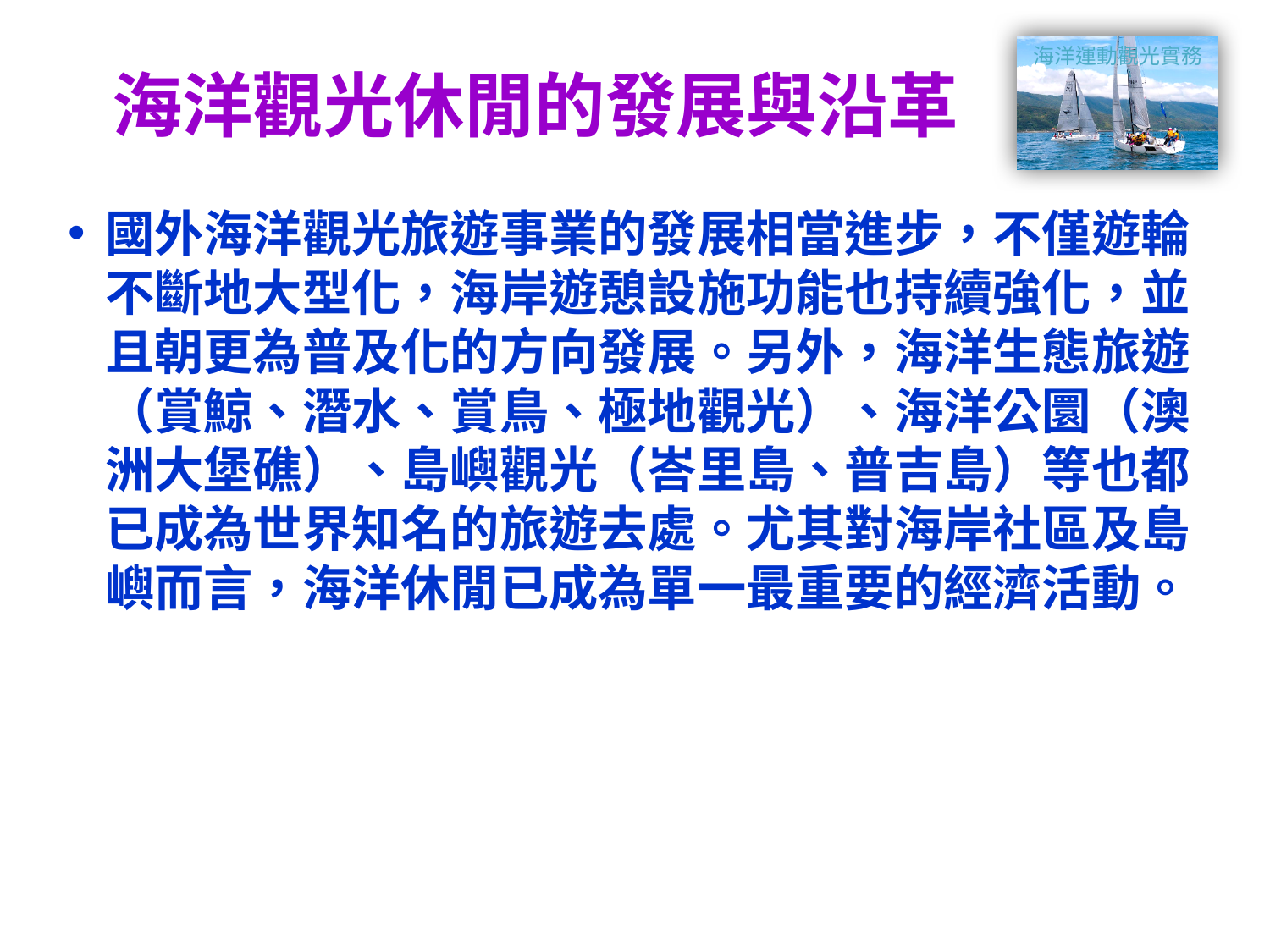

# 海洋觀光休閒的發展與沿革
國外海洋觀光旅遊事業的發展相當進步，不僅遊輪不斷地大型化，海岸遊憩設施功能也持續強化，並且朝更為普及化的方向發展。另外，海洋生態旅遊（賞鯨、潛水、賞鳥、極地觀光）、海洋公圜（澳洲大堡礁）、島嶼觀光（峇里島、普吉島）等也都已成為世界知名的旅遊去處。尤其對海岸社區及島嶼而言，海洋休閒已成為單一最重要的經濟活動。